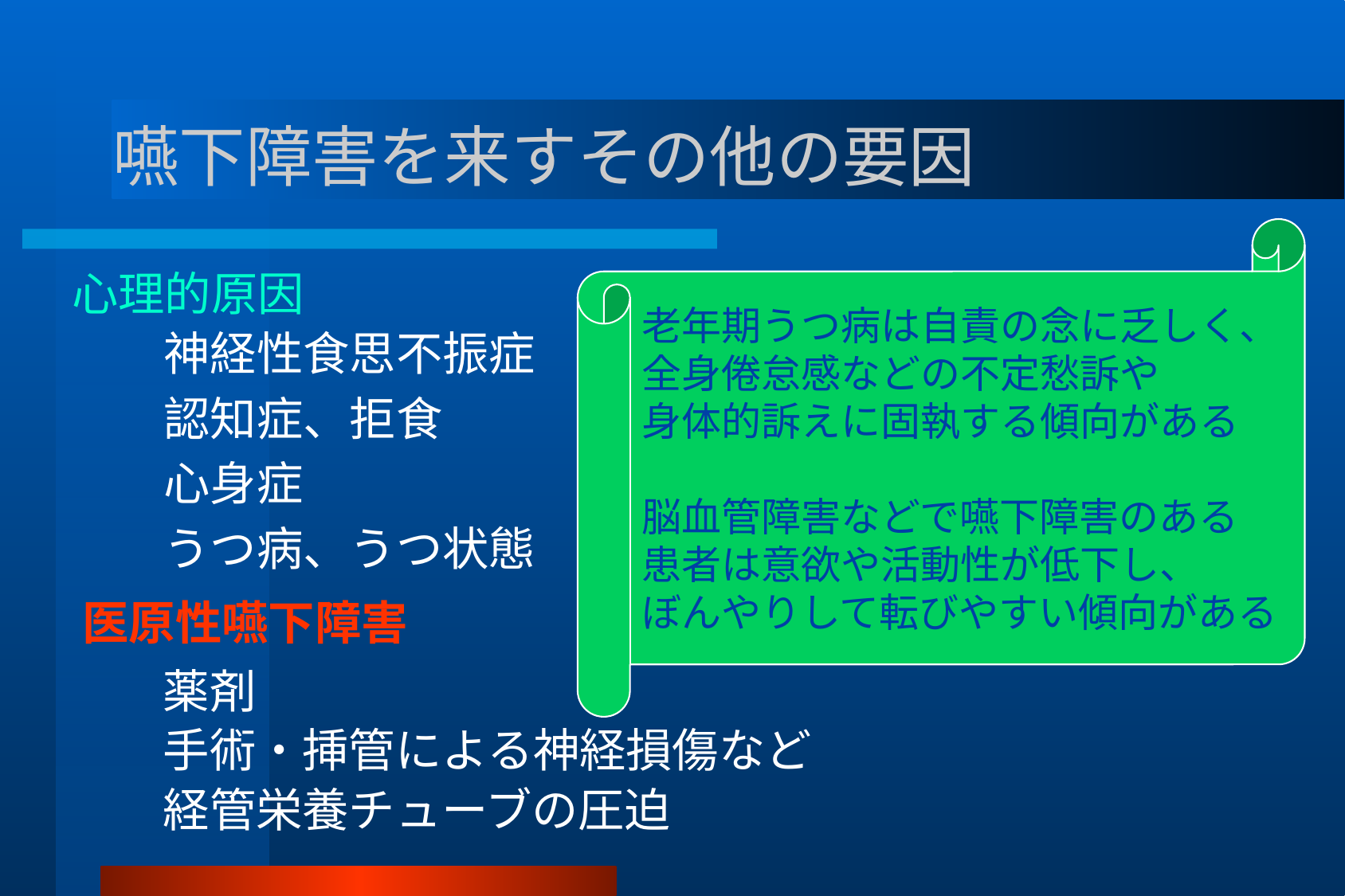

# 嚥下障害を来すその他の要因
老年期うつ病は自責の念に乏しく、
全身倦怠感などの不定愁訴や
身体的訴えに固執する傾向がある

脳血管障害などで嚥下障害のある
患者は意欲や活動性が低下し、
ぼんやりして転びやすい傾向がある
心理的原因
神経性食思不振症
認知症、拒食
心身症
うつ病、うつ状態
医原性嚥下障害

薬剤
手術・挿管による神経損傷など
経管栄養チューブの圧迫